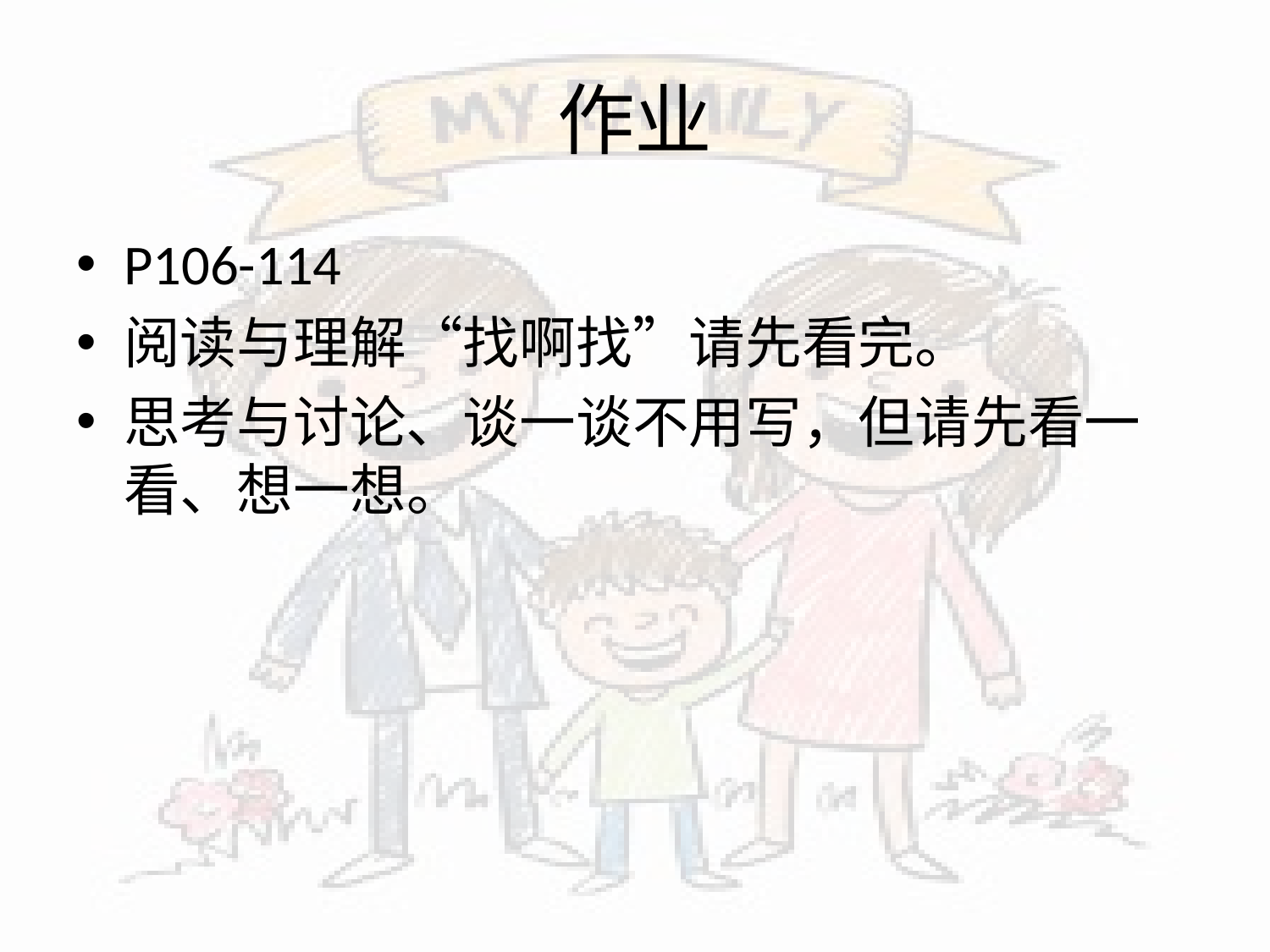

# 作业
P106-114
阅读与理解“找啊找”请先看完。
思考与讨论、谈一谈不用写，但请先看一看、想一想。